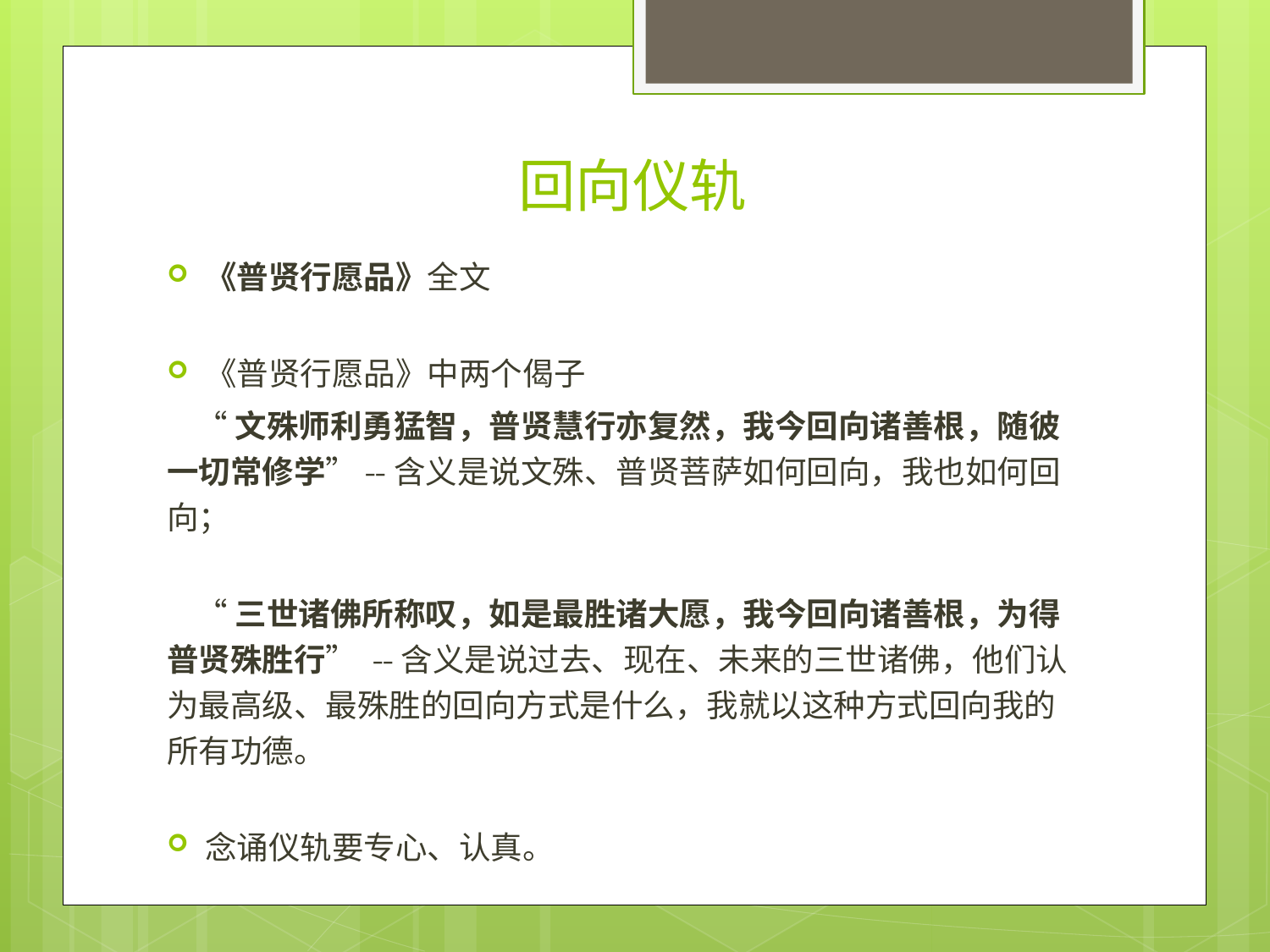

# 回向仪轨
《普贤行愿品》全文

《普贤行愿品》中两个偈子
    “文殊师利勇猛智，普贤慧行亦复然，我今回向诸善根，随彼一切常修学”--含义是说文殊、普贤菩萨如何回向，我也如何回向；

    “三世诸佛所称叹，如是最胜诸大愿，我今回向诸善根，为得普贤殊胜行” --含义是说过去、现在、未来的三世诸佛，他们认为最高级、最殊胜的回向方式是什么，我就以这种方式回向我的所有功德。

念诵仪轨要专心、认真。